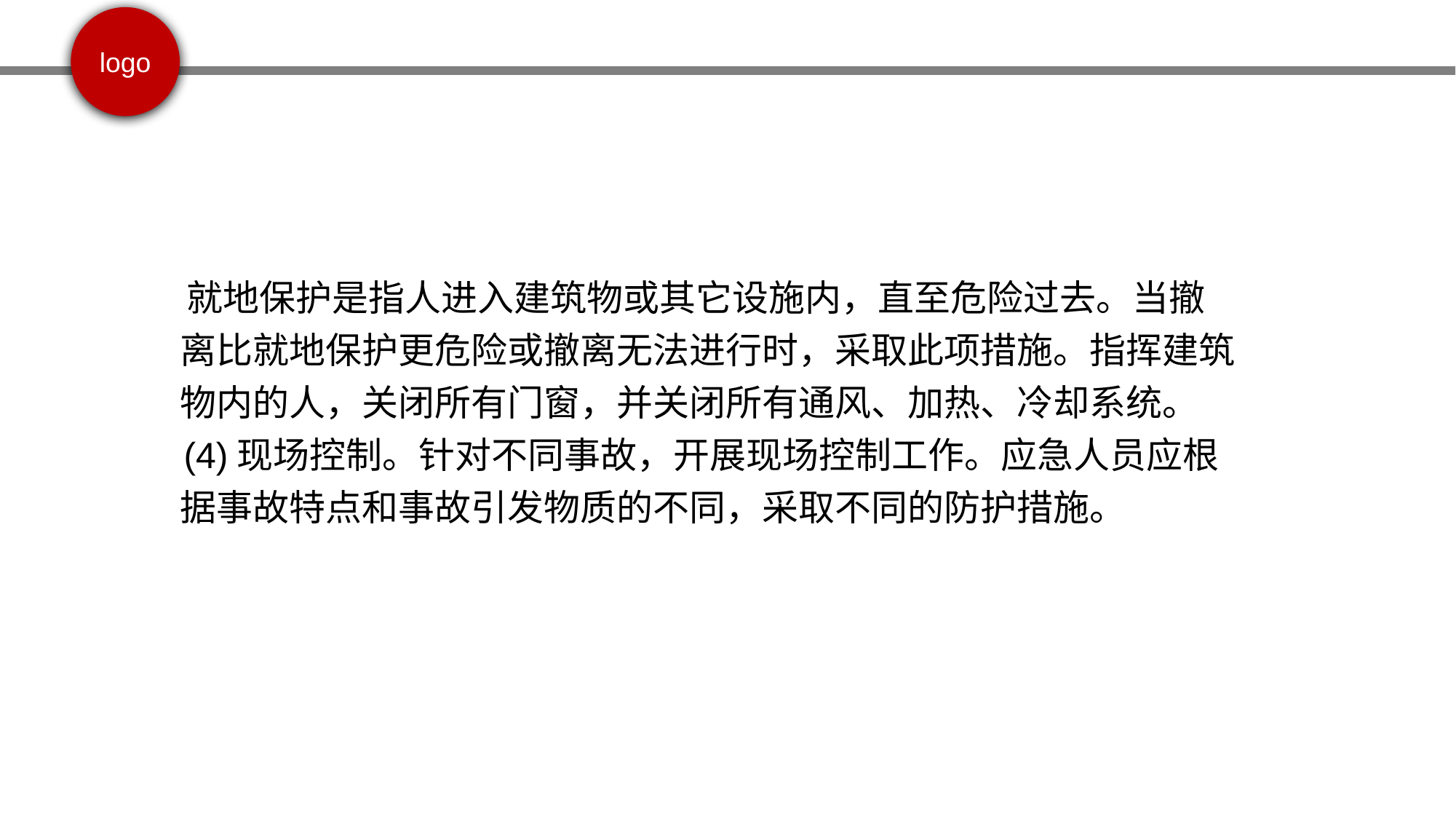

就地保护是指人进入建筑物或其它设施内，直至危险过去。当撤 离比就地保护更危险或撤离无法进行时，采取此项措施。指挥建筑物内的人，关闭所有门窗，并关闭所有通风、加热、冷却系统。
   (4)现场控制。针对不同事故，开展现场控制工作。应急人员应根据事故特点和事故引发物质的不同，采取不同的防护措施。